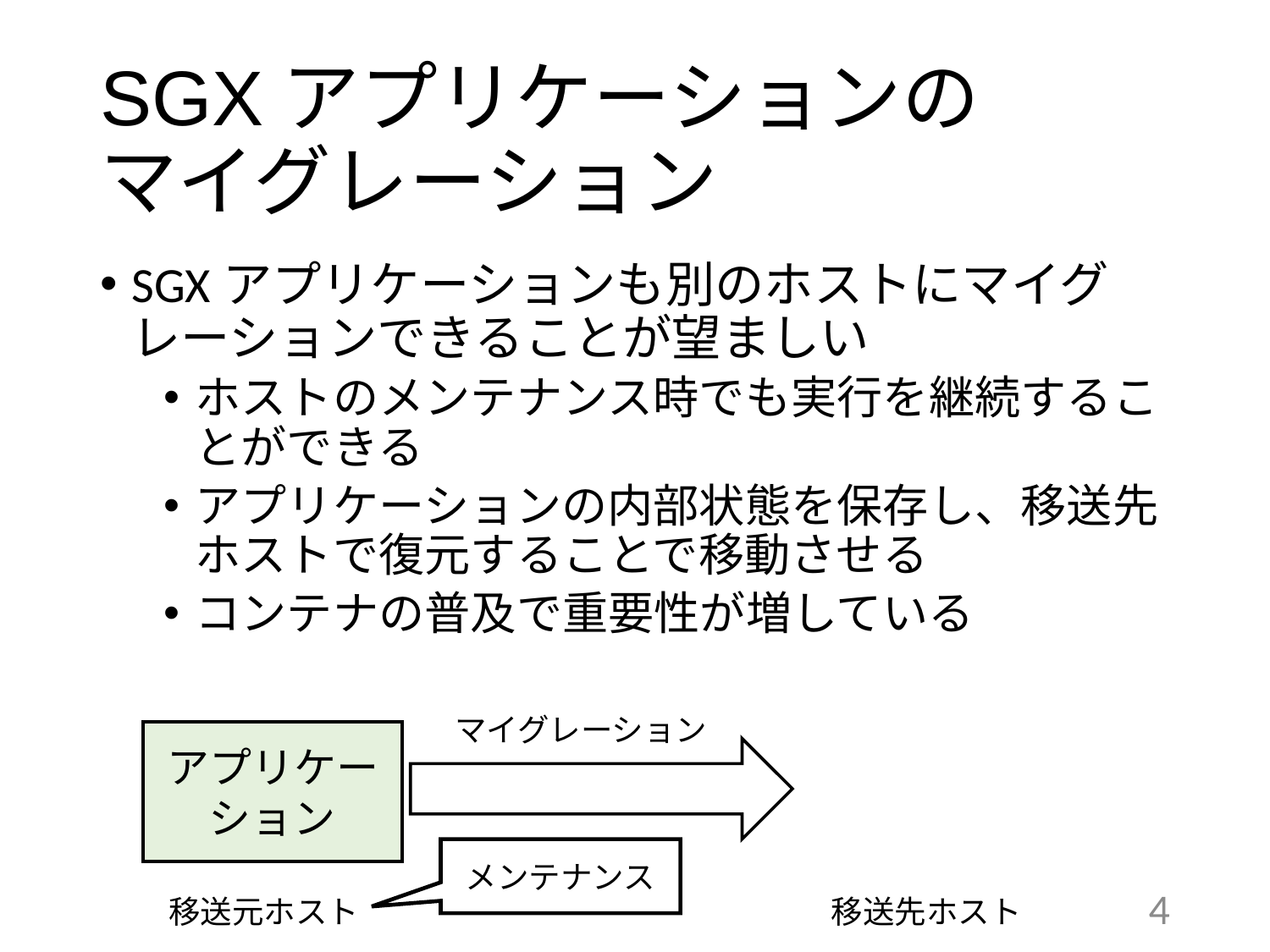

# SGXアプリケーションの マイグレーション
SGXアプリケーションも別のホストにマイグレーションできることが望ましい
ホストのメンテナンス時でも実行を継続することができる
アプリケーションの内部状態を保存し、移送先ホストで復元することで移動させる
コンテナの普及で重要性が増している
マイグレーション
アプリケーション

メンテナンス
4
移送元ホスト
移送先ホスト